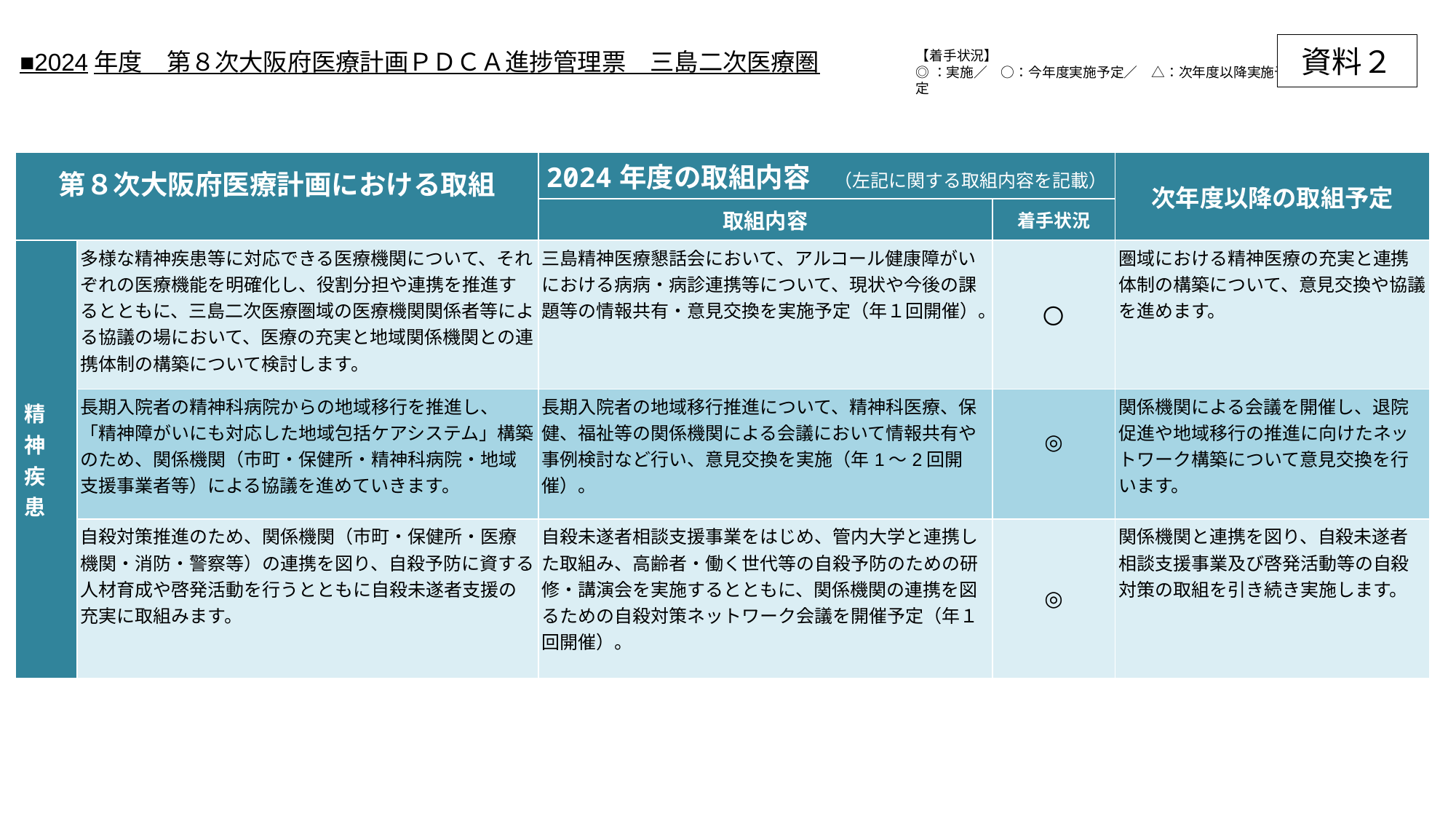

資料２
■2024年度　第８次大阪府医療計画ＰＤＣＡ進捗管理票　三島二次医療圏
【着手状況】
◎：実施／　○：今年度実施予定／　△：次年度以降実施予定
| 第８次大阪府医療計画における取組 |  | 2024年度の取組内容　（左記に関する取組内容を記載） |  | 次年度以降の取組予定 |
| --- | --- | --- | --- | --- |
|  |  | 取組内容 | 着手状況 |  |
| 精神疾患 | 多様な精神疾患等に対応できる医療機関について、それぞれの医療機能を明確化し、役割分担や連携を推進するとともに、三島二次医療圏域の医療機関関係者等による協議の場において、医療の充実と地域関係機関との連携体制の構築について検討します。 | 三島精神医療懇話会において、アルコール健康障がいにおける病病・病診連携等について、現状や今後の課題等の情報共有・意見交換を実施予定（年１回開催）。 | 〇 | 圏域における精神医療の充実と連携体制の構築について、意見交換や協議を進めます。 |
|  | 長期入院者の精神科病院からの地域移行を推進し、「精神障がいにも対応した地域包括ケアシステム」構築のため、関係機関（市町・保健所・精神科病院・地域支援事業者等）による協議を進めていきます。 | 長期入院者の地域移行推進について、精神科医療、保健、福祉等の関係機関による会議において情報共有や事例検討など行い、意見交換を実施（年1～2回開催）。 | ◎ | 関係機関による会議を開催し、退院促進や地域移行の推進に向けたネットワーク構築について意見交換を行います。 |
|  | 自殺対策推進のため、関係機関（市町・保健所・医療機関・消防・警察等）の連携を図り、自殺予防に資する人材育成や啓発活動を行うとともに自殺未遂者支援の充実に取組みます。 | 自殺未遂者相談支援事業をはじめ、管内大学と連携した取組み、高齢者・働く世代等の自殺予防のための研修・講演会を実施するとともに、関係機関の連携を図るための自殺対策ネットワーク会議を開催予定（年１回開催）。 | ◎ | 関係機関と連携を図り、自殺未遂者相談支援事業及び啓発活動等の自殺対策の取組を引き続き実施します。 |